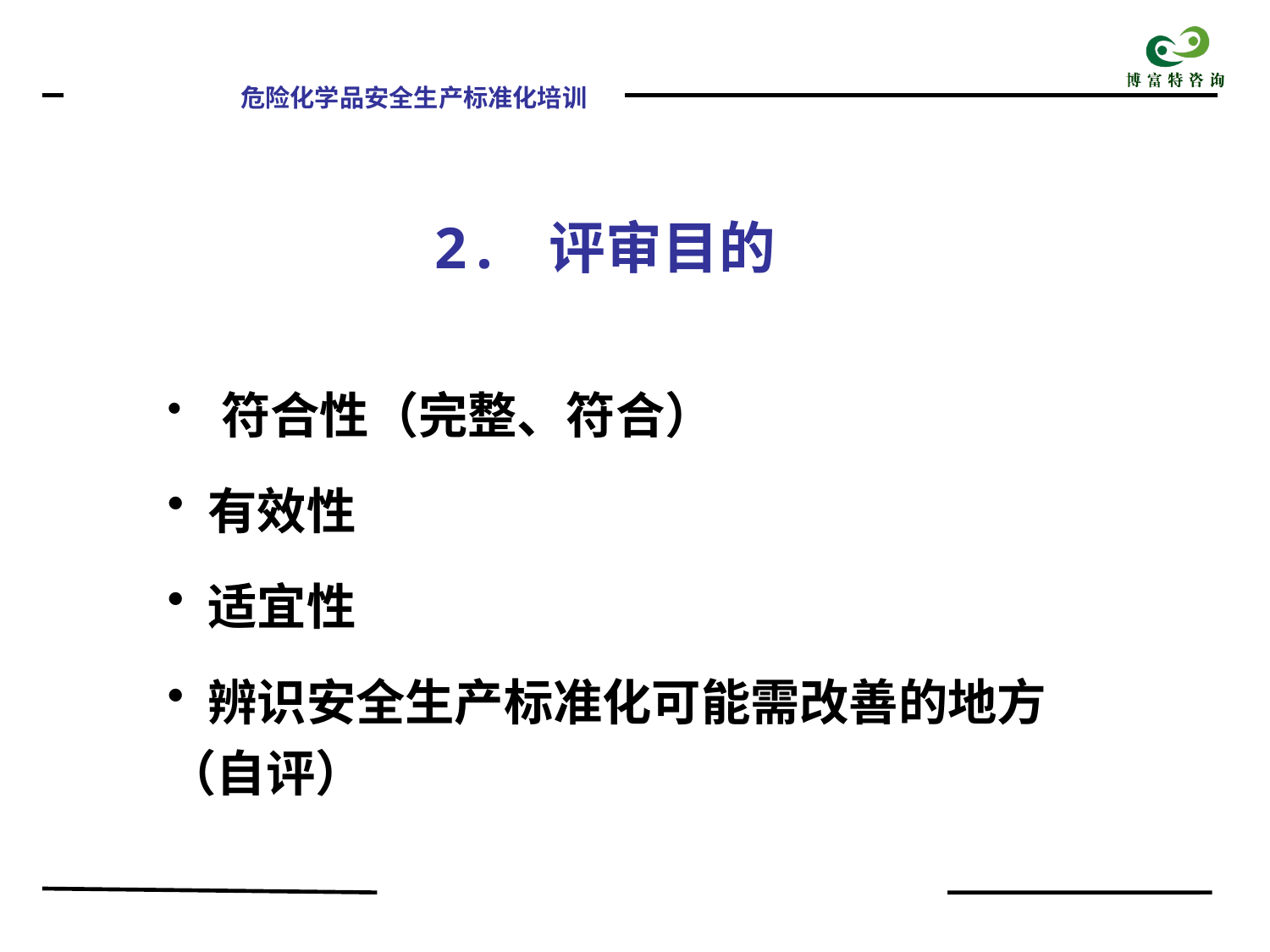

2. 评审目的

   符合性（完整、符合）
 有效性
 适宜性
 辨识安全生产标准化可能需改善的地方（自评）